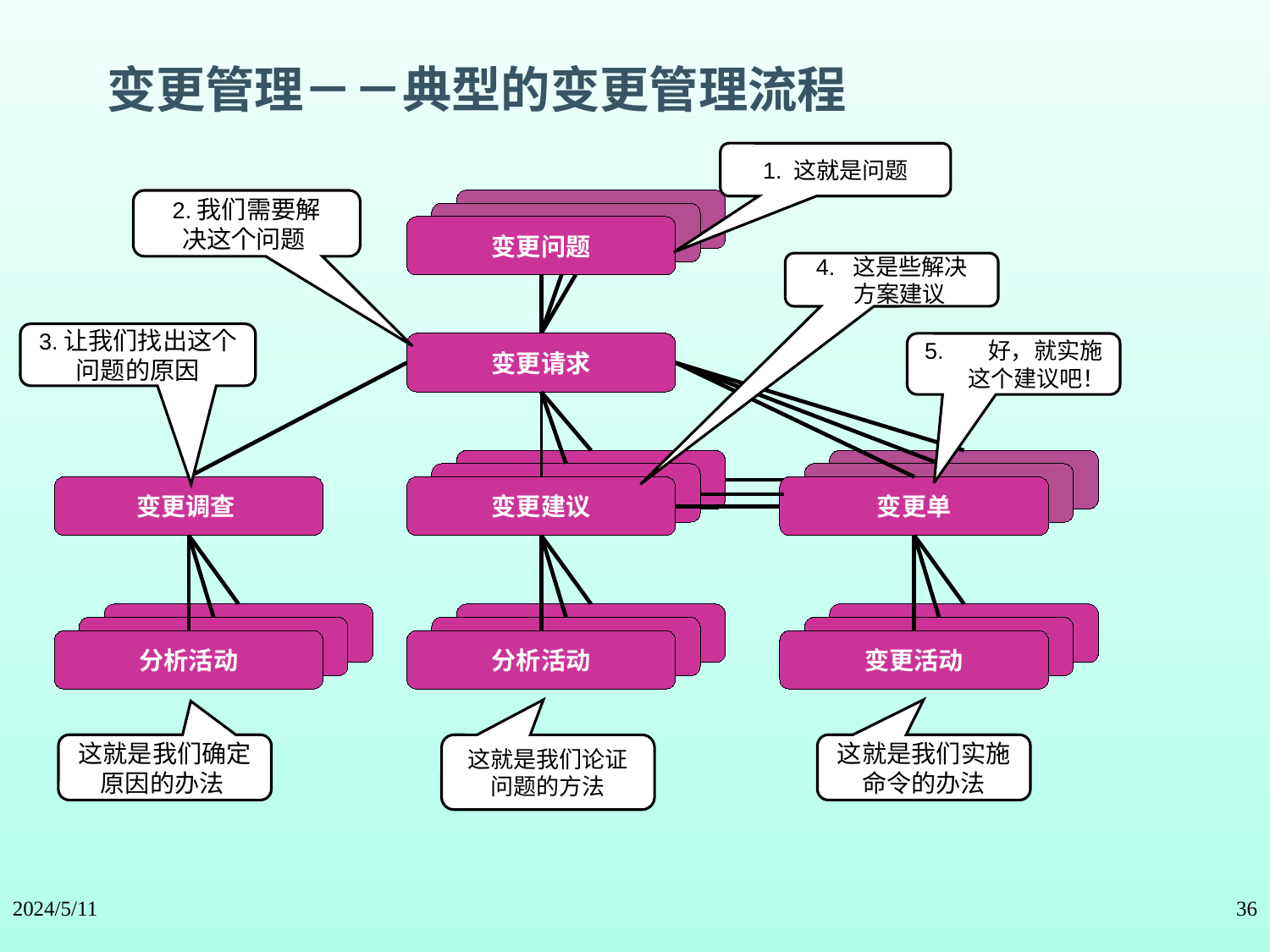

变更管理－－典型的变更管理流程
1. 这就是问题

2.我们需要解
决这个问题

变更问题
4.  这是些解决
   方案建议
3.让我们找出这个
问题的原因
变更请求
好，就实施
        这个建议吧！

变更建议

变更调查
变更单

分析活动

分析活动

变更活动
这就是我们确定
原因的办法
这就是我们论证
问题的方法
这就是我们实施
命令的办法
2024/5/11
36